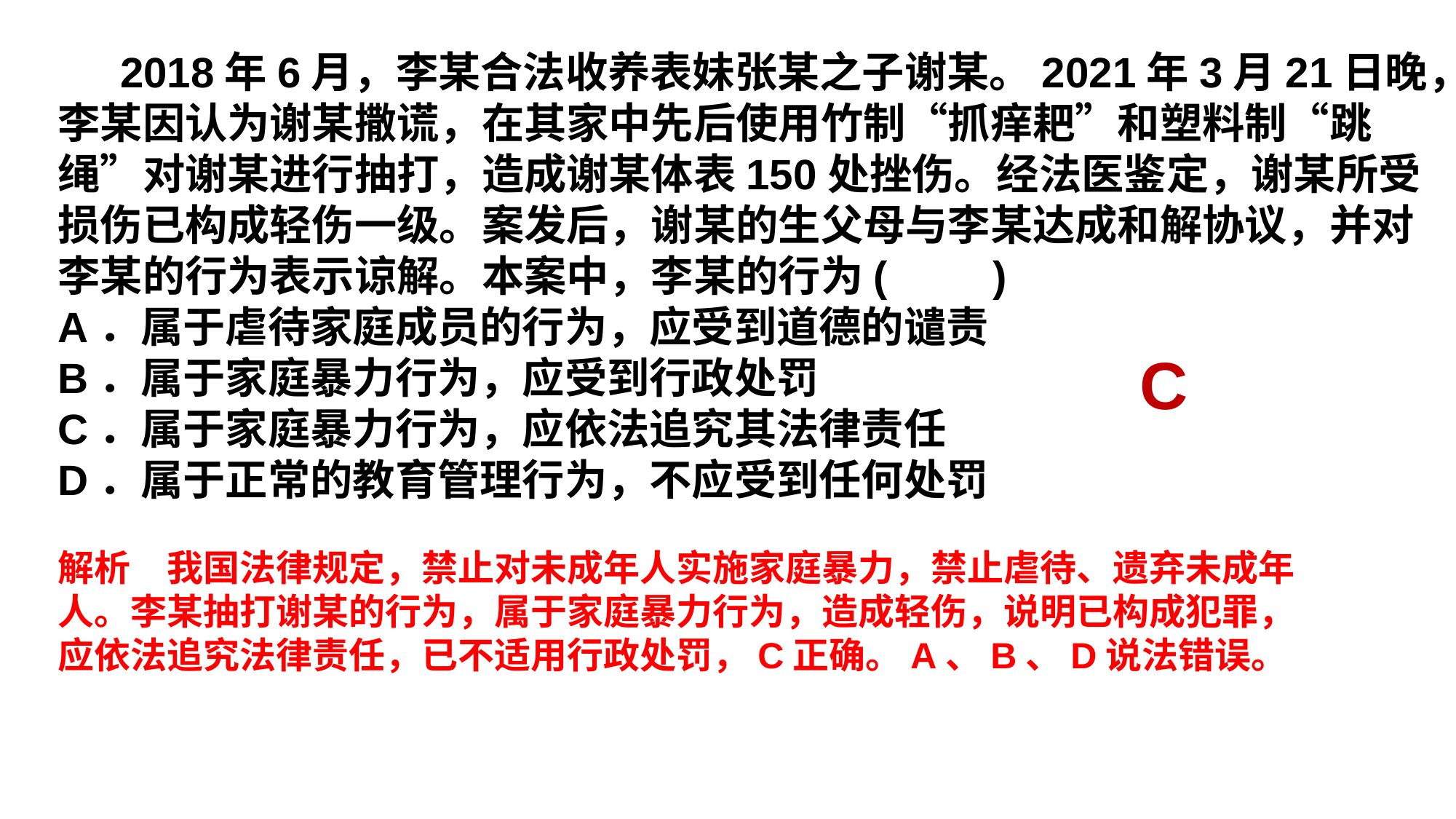

2018年6月，李某合法收养表妹张某之子谢某。2021年3月21日晚，李某因认为谢某撒谎，在其家中先后使用竹制“抓痒耙”和塑料制“跳绳”对谢某进行抽打，造成谢某体表150处挫伤。经法医鉴定，谢某所受损伤已构成轻伤一级。案发后，谢某的生父母与李某达成和解协议，并对李某的行为表示谅解。本案中，李某的行为(　　)
A．属于虐待家庭成员的行为，应受到道德的谴责
B．属于家庭暴力行为，应受到行政处罚
C．属于家庭暴力行为，应依法追究其法律责任
D．属于正常的教育管理行为，不应受到任何处罚
C
解析　我国法律规定，禁止对未成年人实施家庭暴力，禁止虐待、遗弃未成年人。李某抽打谢某的行为，属于家庭暴力行为，造成轻伤，说明已构成犯罪，应依法追究法律责任，已不适用行政处罚，C正确。A、B、D说法错误。